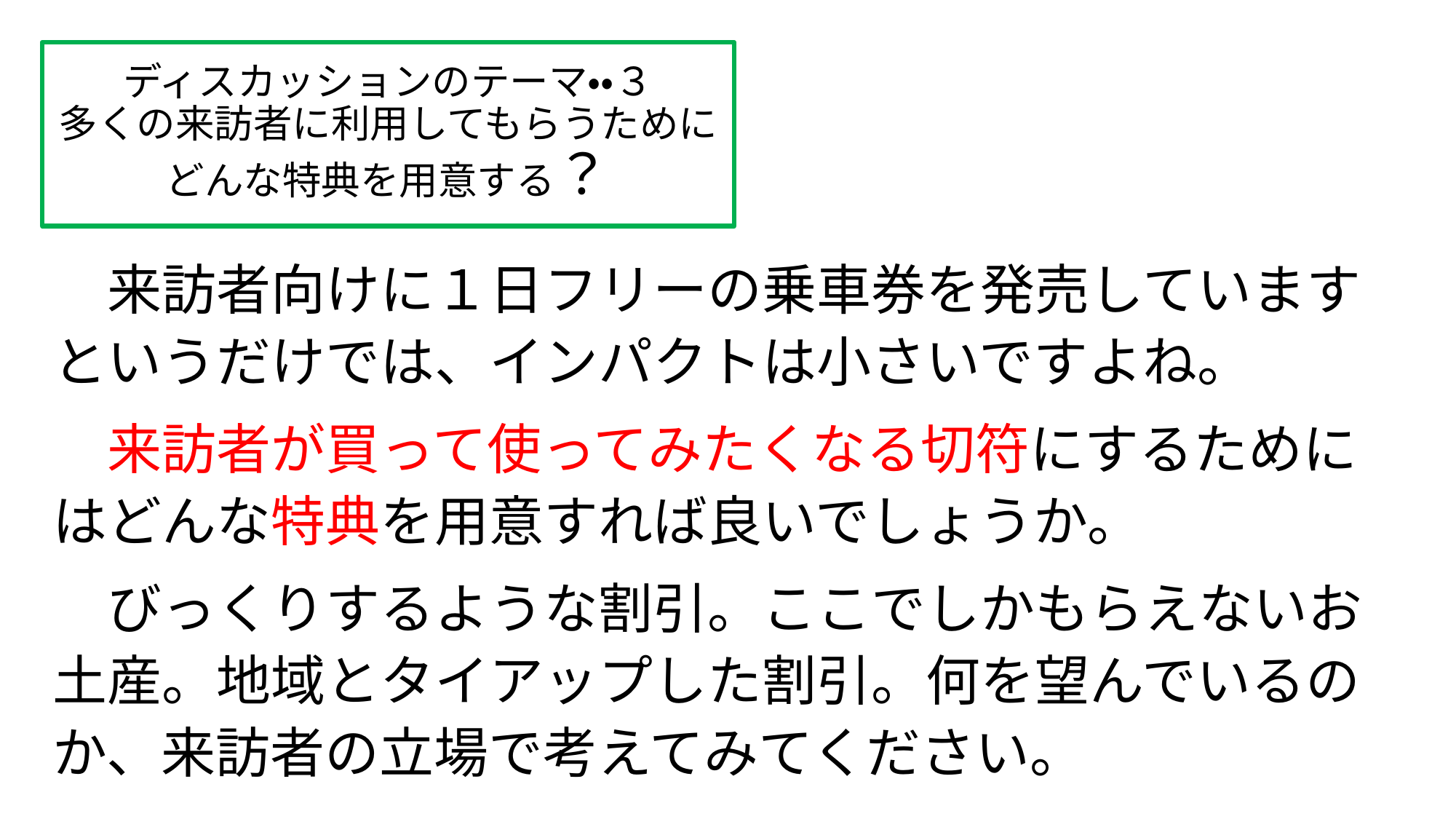

ディスカッションのテーマ・・３
多くの来訪者に利用してもらうために
どんな特典を用意する？
　来訪者向けに１日フリーの乗車券を発売していますというだけでは、インパクトは小さいですよね。
　来訪者が買って使ってみたくなる切符にするためにはどんな特典を用意すれば良いでしょうか。
　びっくりするような割引。ここでしかもらえないお土産。地域とタイアップした割引。何を望んでいるのか、来訪者の立場で考えてみてください。